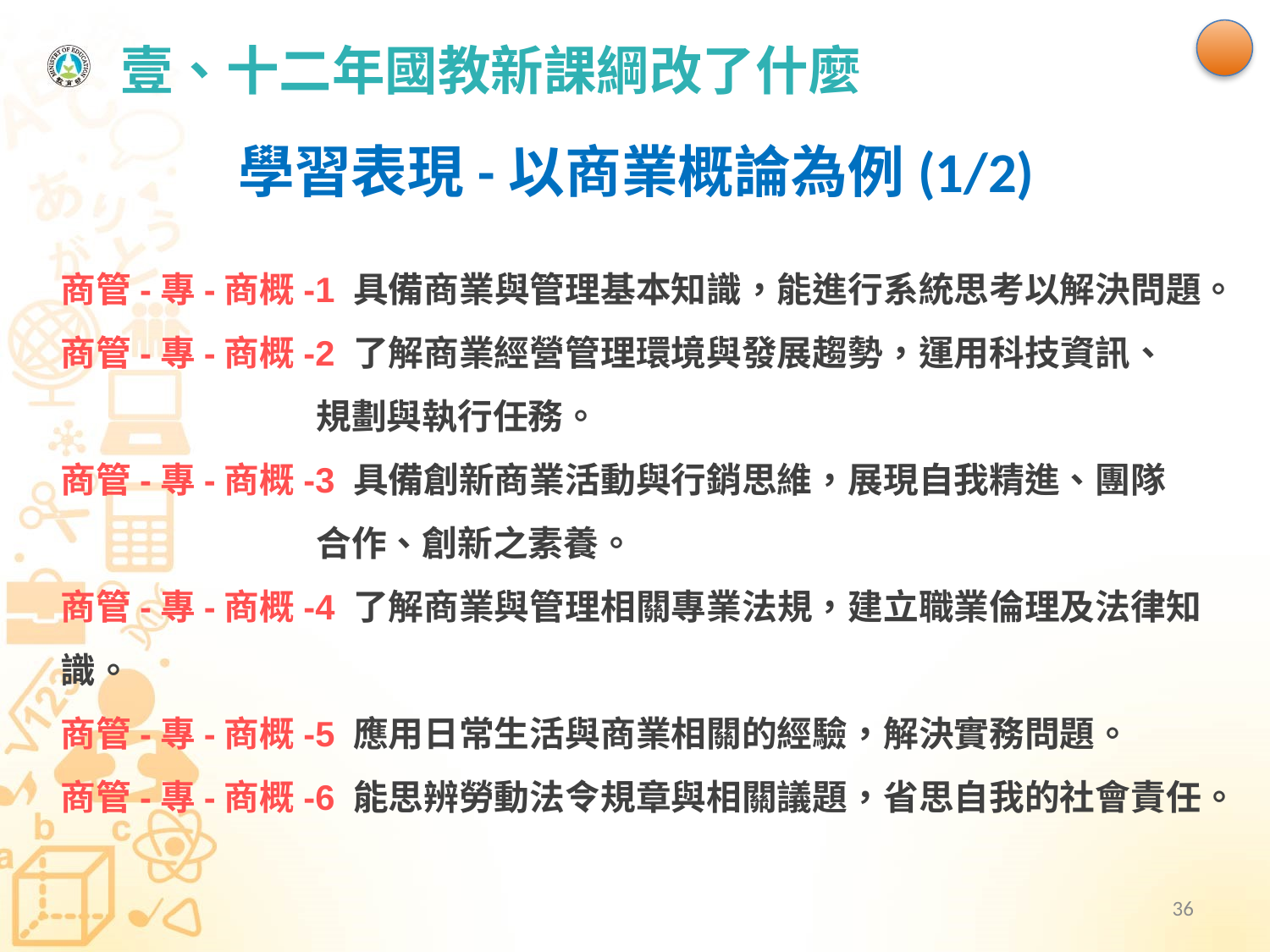

# 壹、十二年國教新課綱改了什麼
學習表現-以商業概論為例(1/2)
商管-專-商概-1 具備商業與管理基本知識，能進行系統思考以解決問題。
商管-專-商概-2 了解商業經營管理環境與發展趨勢，運用科技資訊、
　　　　　　　 規劃與執行任務。
商管-專-商概-3 具備創新商業活動與行銷思維，展現自我精進、團隊
　　　　　　　 合作、創新之素養。
商管-專-商概-4 了解商業與管理相關專業法規，建立職業倫理及法律知識。
商管-專-商概-5 應用日常生活與商業相關的經驗，解決實務問題。
商管-專-商概-6 能思辨勞動法令規章與相關議題，省思自我的社會責任。
36